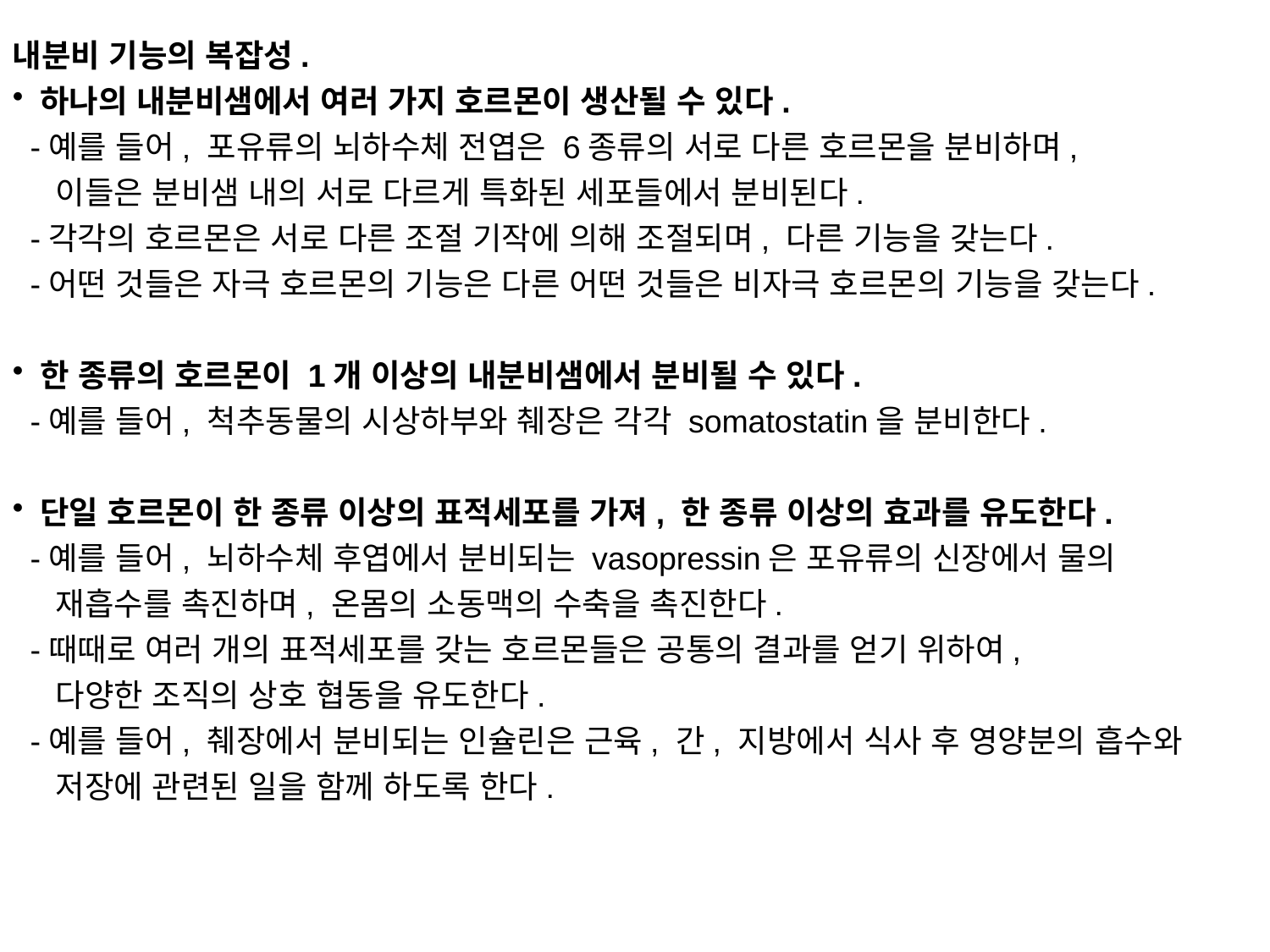

내분비 기능의 복잡성.
 하나의 내분비샘에서 여러 가지 호르몬이 생산될 수 있다.
  -예를 들어, 포유류의 뇌하수체 전엽은 6종류의 서로 다른 호르몬을 분비하며,
    이들은 분비샘 내의 서로 다르게 특화된 세포들에서 분비된다.
  -각각의 호르몬은 서로 다른 조절 기작에 의해 조절되며, 다른 기능을 갖는다.
  -어떤 것들은 자극 호르몬의 기능은 다른 어떤 것들은 비자극 호르몬의 기능을 갖는다.

 한 종류의 호르몬이 1개 이상의 내분비샘에서 분비될 수 있다.
  -예를 들어, 척추동물의 시상하부와 췌장은 각각 somatostatin을 분비한다.

 단일 호르몬이 한 종류 이상의 표적세포를 가져, 한 종류 이상의 효과를 유도한다.
  -예를 들어, 뇌하수체 후엽에서 분비되는 vasopressin은 포유류의 신장에서 물의
    재흡수를 촉진하며, 온몸의 소동맥의 수축을 촉진한다.
  -때때로 여러 개의 표적세포를 갖는 호르몬들은 공통의 결과를 얻기 위하여,
    다양한 조직의 상호 협동을 유도한다.
  -예를 들어, 췌장에서 분비되는 인슐린은 근육, 간, 지방에서 식사 후 영양분의 흡수와
    저장에 관련된 일을 함께 하도록 한다.